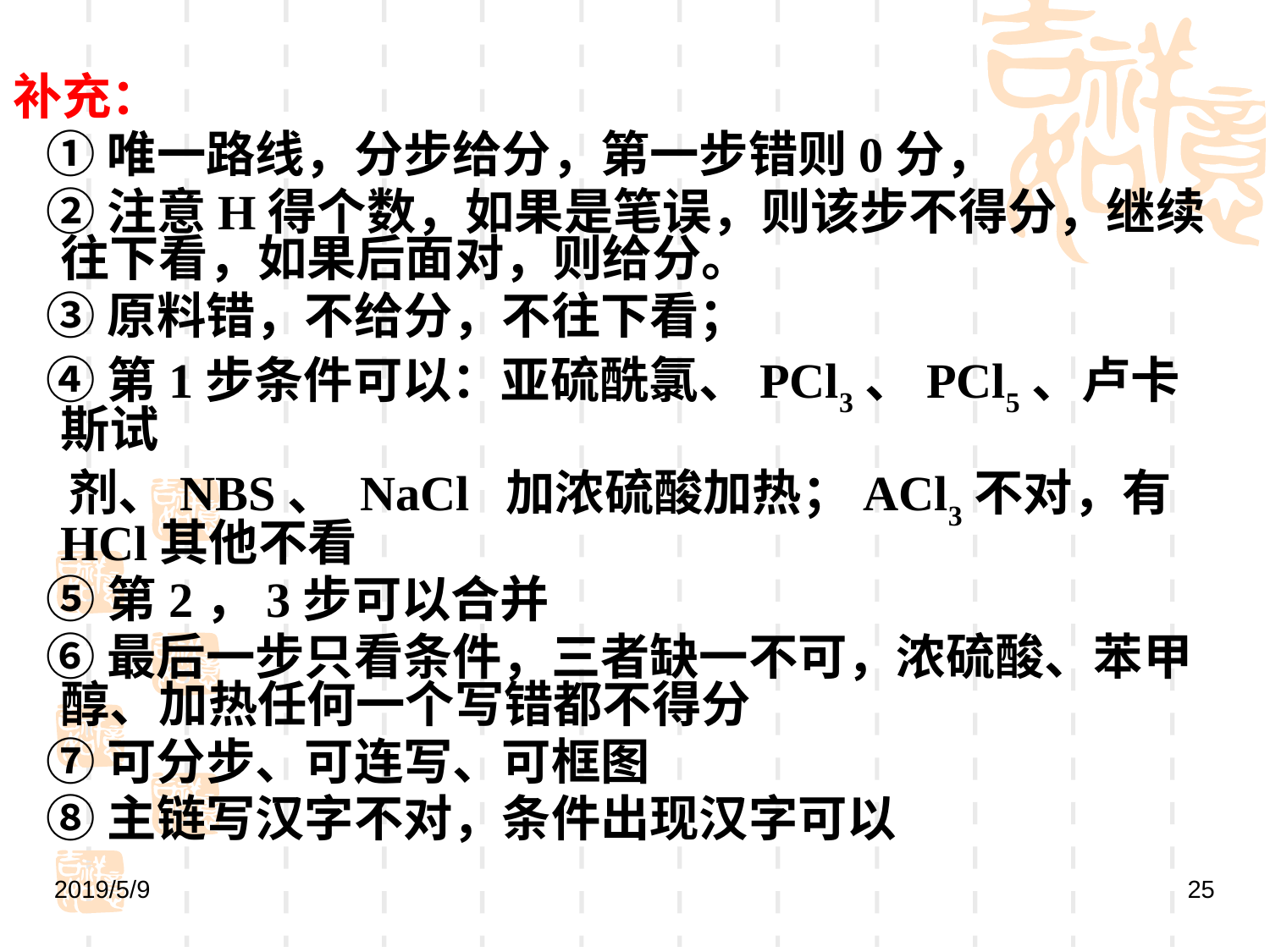

补充：
   ①唯一路线，分步给分，第一步错则0分，
   ②注意H得个数，如果是笔误，则该步不得分，继续往下看，如果后面对，则给分。
   ③原料错，不给分，不往下看；
   ④第1步条件可以：亚硫酰氯、PCl3、PCl5、卢卡斯试
    剂、NBS、 NaCl  加浓硫酸加热；ACl3不对，有HCl其他不看
   ⑤第2，3步可以合并
   ⑥最后一步只看条件，三者缺一不可，浓硫酸、苯甲醇、加热任何一个写错都不得分
   ⑦可分步、可连写、可框图
   ⑧主链写汉字不对，条件出现汉字可以
2019/5/9
25